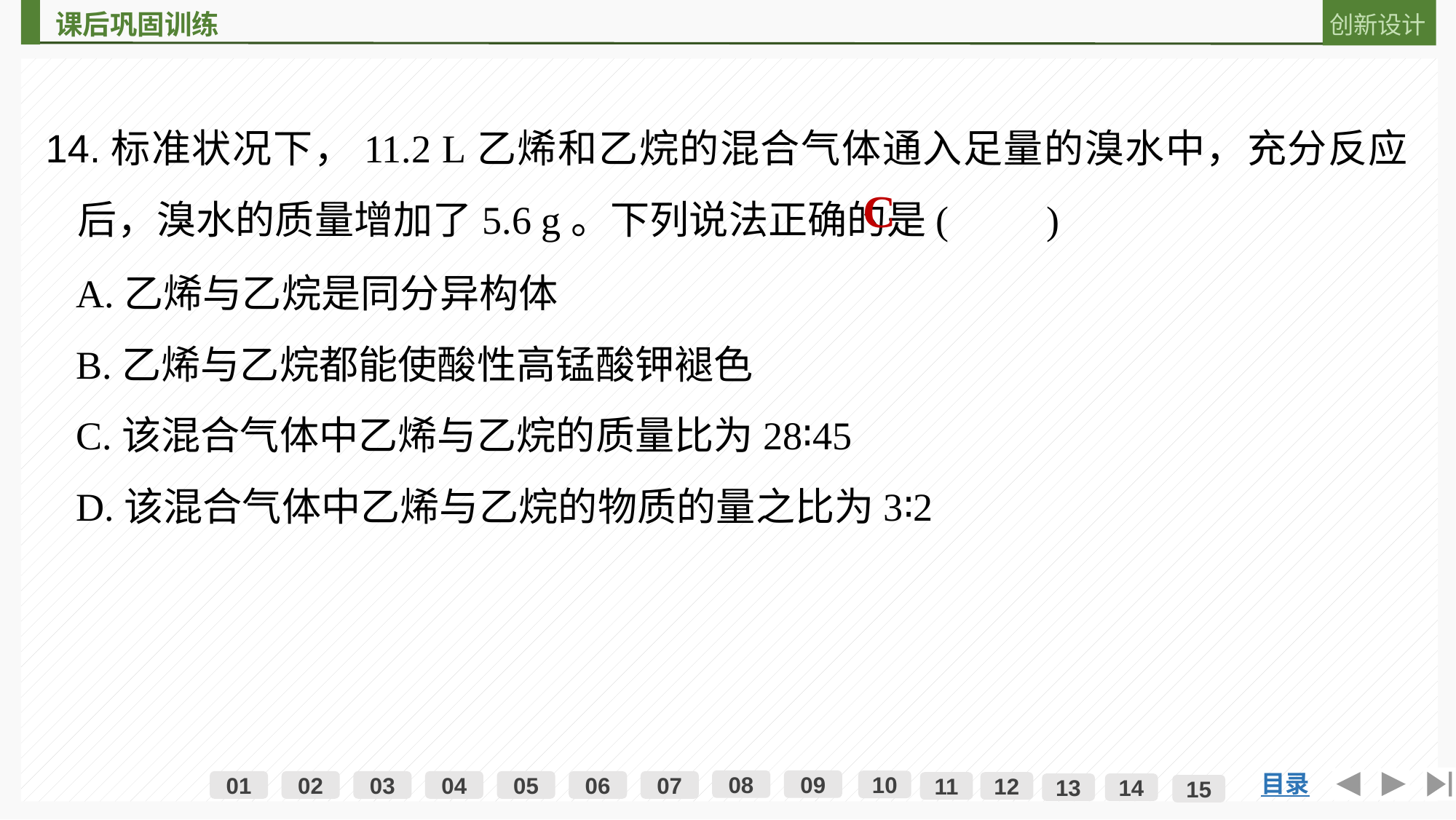

14.标准状况下，11.2 L乙烯和乙烷的混合气体通入足量的溴水中，充分反应后，溴水的质量增加了5.6 g。下列说法正确的是(　　)
C
A.乙烯与乙烷是同分异构体
B.乙烯与乙烷都能使酸性高锰酸钾褪色
C.该混合气体中乙烯与乙烷的质量比为28∶45
D.该混合气体中乙烯与乙烷的物质的量之比为3∶2